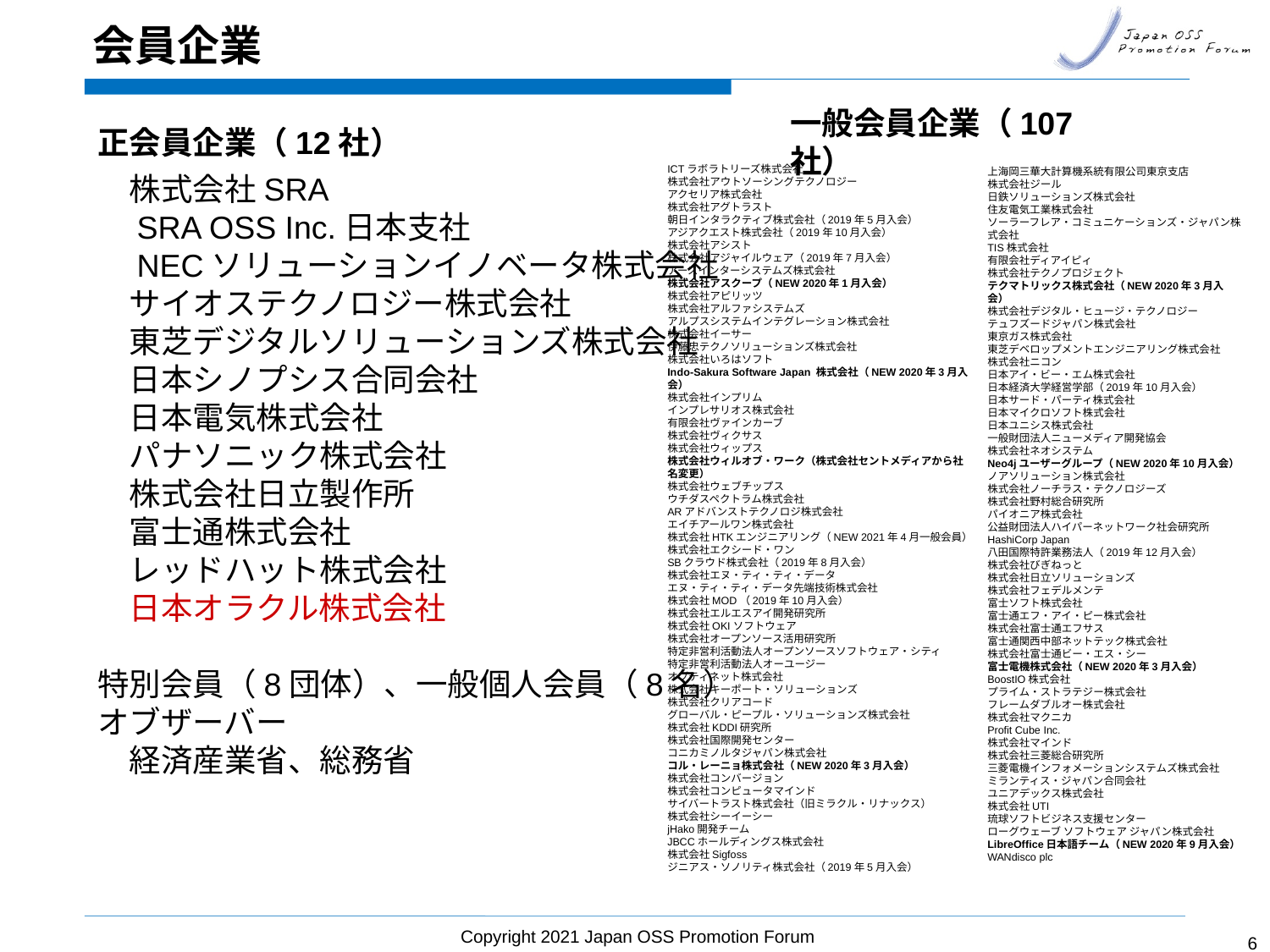

# 会員企業
一般会員企業（107社）
正会員企業（12社）

　株式会社SRA
　SRA OSS Inc.日本支社
　NECソリューションイノベータ株式会社
　サイオステクノロジー株式会社
　東芝デジタルソリューションズ株式会社
　日本シノプシス合同会社
　日本電気株式会社
　パナソニック株式会社
　株式会社日立製作所
　富士通株式会社
　レッドハット株式会社
　日本オラクル株式会社

特別会員（8団体）、一般個人会員（8名）
オブザーバー
　経済産業省、総務省

上海岡三華大計算機系統有限公司東京支店
株式会社ジール
日鉄ソリューションズ株式会社
住友電気工業株式会社
ソーラーフレア・コミュニケーションズ・ジャパン株式会社
TIS株式会社
有限会社ディアイピィ
株式会社テクノプロジェクト
テクマトリックス株式会社（NEW 2020年3月入会）
株式会社デジタル・ヒュージ・テクノロジー
テュフズードジャパン株式会社
東京ガス株式会社
東芝デベロップメントエンジニアリング株式会社
株式会社ニコン
日本アイ・ビー・エム株式会社
日本経済大学経営学部（2019年10月入会）
日本サード・パーティ株式会社
日本マイクロソフト株式会社
日本ユニシス株式会社
一般財団法人ニューメディア開発協会
株式会社ネオシステム
Neo4jユーザーグループ（NEW 2020年10月入会）
ノアソリューション株式会社
株式会社ノーチラス・テクノロジーズ
株式会社野村総合研究所
パイオニア株式会社
公益財団法人ハイパーネットワーク社会研究所
HashiCorp Japan
八田国際特許業務法人（2019年12月入会）
株式会社びぎねっと
株式会社日立ソリューションズ
株式会社フェデルメンテ
富士ソフト株式会社
富士通エフ・アイ・ピー株式会社
株式会社富士通エフサス
富士通関西中部ネットテック株式会社
株式会社富士通ビー・エス・シー
富士電機株式会社（NEW 2020年3月入会）
BoostIO株式会社
プライム・ストラテジー株式会社
フレームダブルオー株式会社
株式会社マクニカ
Profit Cube Inc.
株式会社マインド
株式会社三菱総合研究所
三菱電機インフォメーションシステムズ株式会社
ミランティス・ジャパン合同会社
ユニアデックス株式会社
株式会社UTI
琉球ソフトビジネス支援センター
ローグウェーブ ソフトウェア ジャパン株式会社
LibreOffice日本語チーム（NEW 2020年9月入会）
WANdisco plc
ICTラボラトリーズ株式会社
株式会社アウトソーシングテクノロジー
アクセリア株式会社
株式会社アグトラスト
朝日インタラクティブ株式会社（2019年5月入会）
アジアクエスト株式会社（2019年10月入会）
株式会社アシスト
株式会社アジャイルウェア（2019年7月入会）
アースインターシステムズ株式会社
株式会社アスクープ（NEW 2020年1月入会）
株式会社アピリッツ
株式会社アルファシステムズ
アルプスシステムインテグレーション株式会社
株式会社イーサー
伊藤忠テクノソリューションズ株式会社
株式会社いろはソフト
Indo-Sakura Software Japan 株式会社（NEW 2020年3月入会）
株式会社インプリム
インプレサリオス株式会社
有限会社ヴァインカーブ
株式会社ヴィクサス
株式会社ウィップス
株式会社ウィルオブ・ワーク（株式会社セントメディアから社名変更）
株式会社ウェブチップス
ウチダスペクトラム株式会社
ARアドバンストテクノロジ株式会社
エイチアールワン株式会社
株式会社HTKエンジニアリング（NEW 2021年4月一般会員）
株式会社エクシード・ワン
SBクラウド株式会社（2019年8月入会）
株式会社エヌ・ティ・ティ・データ
エヌ・ティ・ティ・データ先端技術株式会社
株式会社MOD（2019年10月入会）
株式会社エルエスアイ開発研究所
株式会社OKIソフトウェア
株式会社オープンソース活用研究所
特定非営利活動法人オープンソースソフトウェア・シティ
特定非営利活動法人オーユージー
オプティネット株式会社
株式会社キーポート・ソリューションズ
株式会社クリアコード
グローバル・ピープル・ソリューションズ株式会社
株式会社KDDI研究所
株式会社国際開発センター
コニカミノルタジャパン株式会社
コル・レーニョ株式会社（NEW 2020年3月入会）
株式会社コンバージョン
株式会社コンピュータマインド
サイバートラスト株式会社（旧ミラクル・リナックス）
株式会社シーイーシー
jHako開発チーム
JBCCホールディングス株式会社
株式会社Sigfoss
ジニアス・ソノリティ株式会社（2019年5月入会）
Copyright 2021 Japan OSS Promotion Forum
6